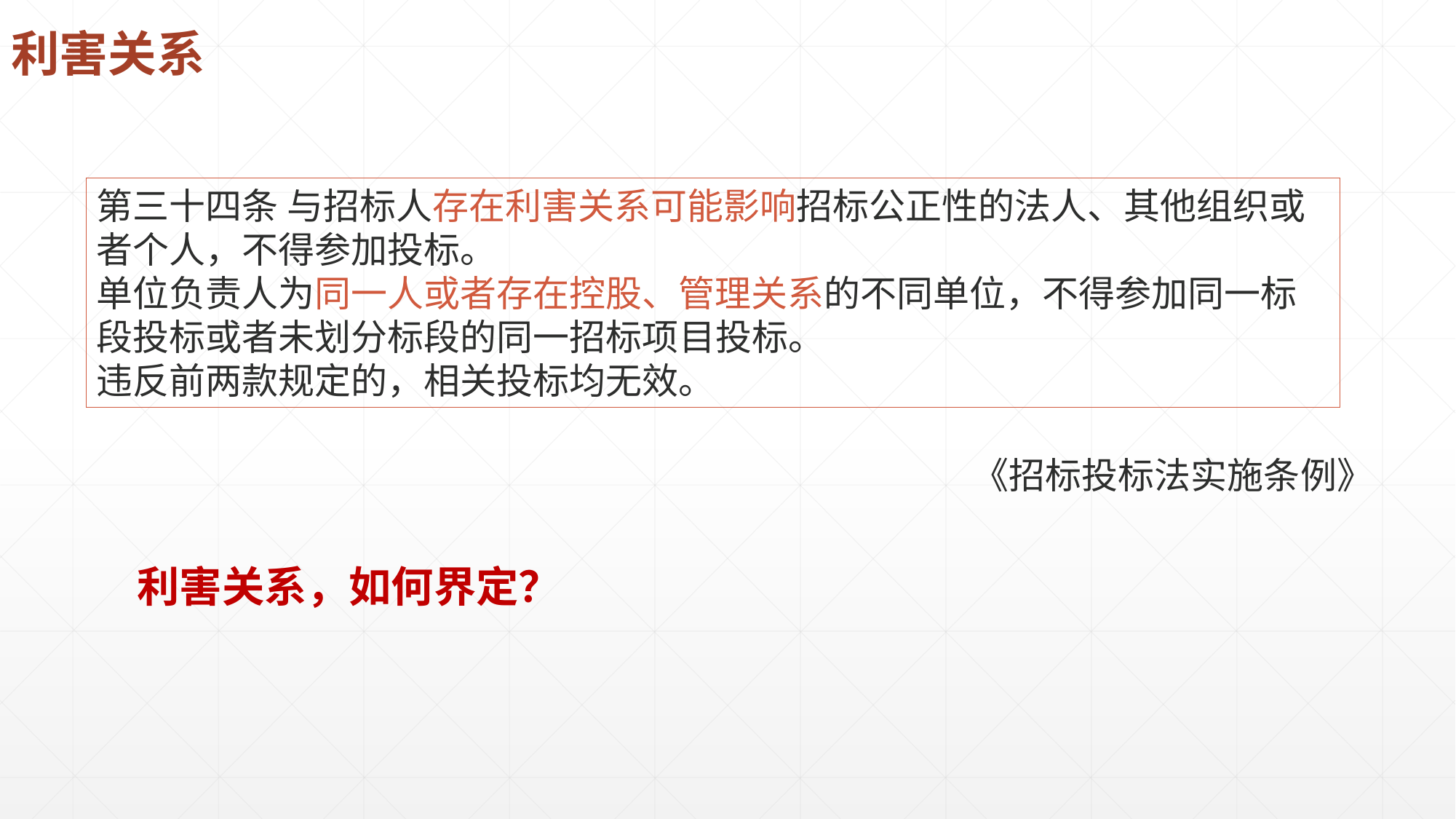

利害关系
第三十四条 与招标人存在利害关系可能影响招标公正性的法人、其他组织或者个人，不得参加投标。
单位负责人为同一人或者存在控股、管理关系的不同单位，不得参加同一标段投标或者未划分标段的同一招标项目投标。
违反前两款规定的，相关投标均无效。
《招标投标法实施条例》
利害关系，如何界定？